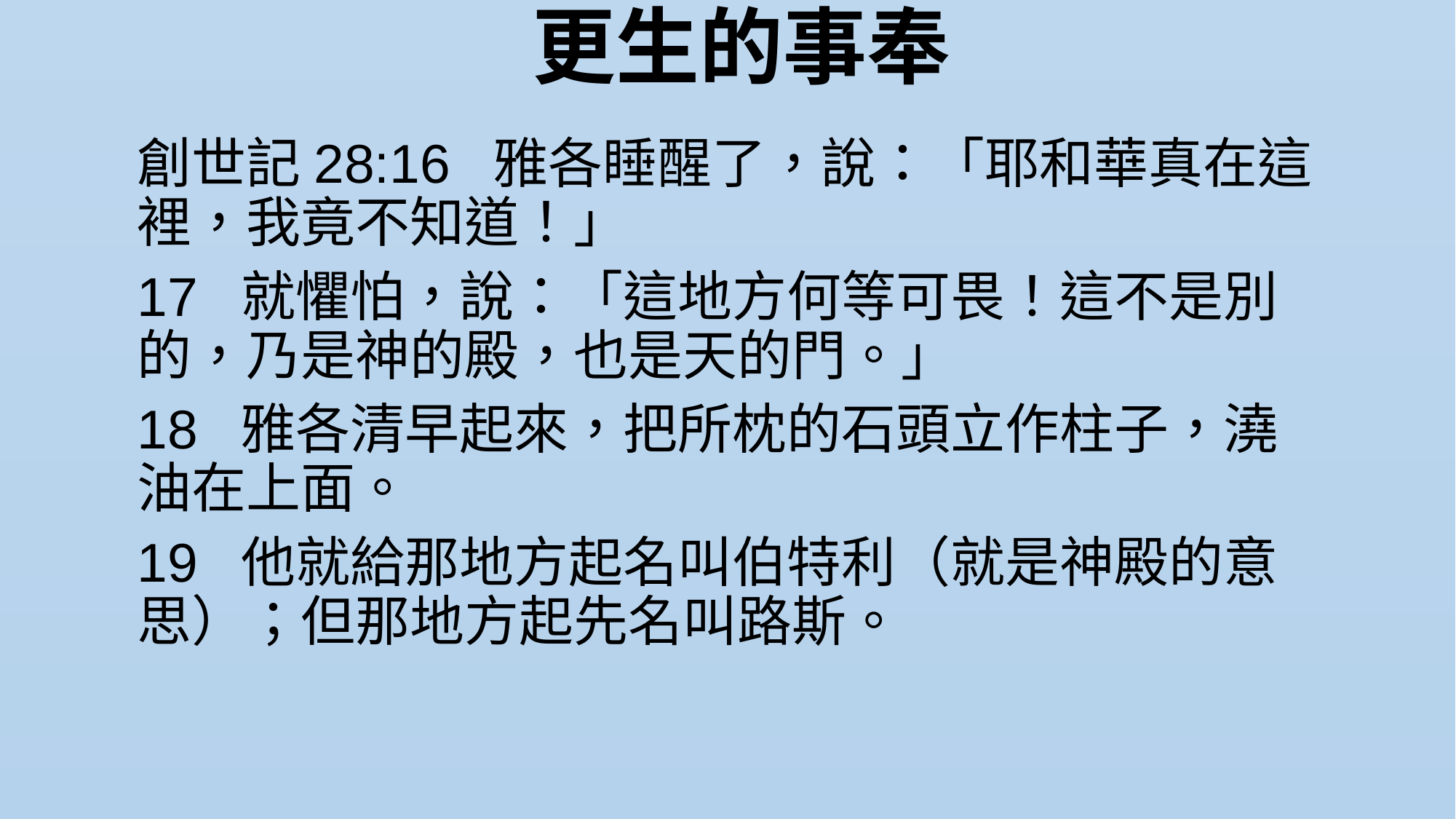

# 更生的事奉
創世記28:16  雅各睡醒了，說：「耶和華真在這裡，我竟不知道！」
17  就懼怕，說：「這地方何等可畏！這不是別的，乃是神的殿，也是天的門。」
18  雅各清早起來，把所枕的石頭立作柱子，澆油在上面。
19  他就給那地方起名叫伯特利（就是神殿的意思）；但那地方起先名叫路斯。